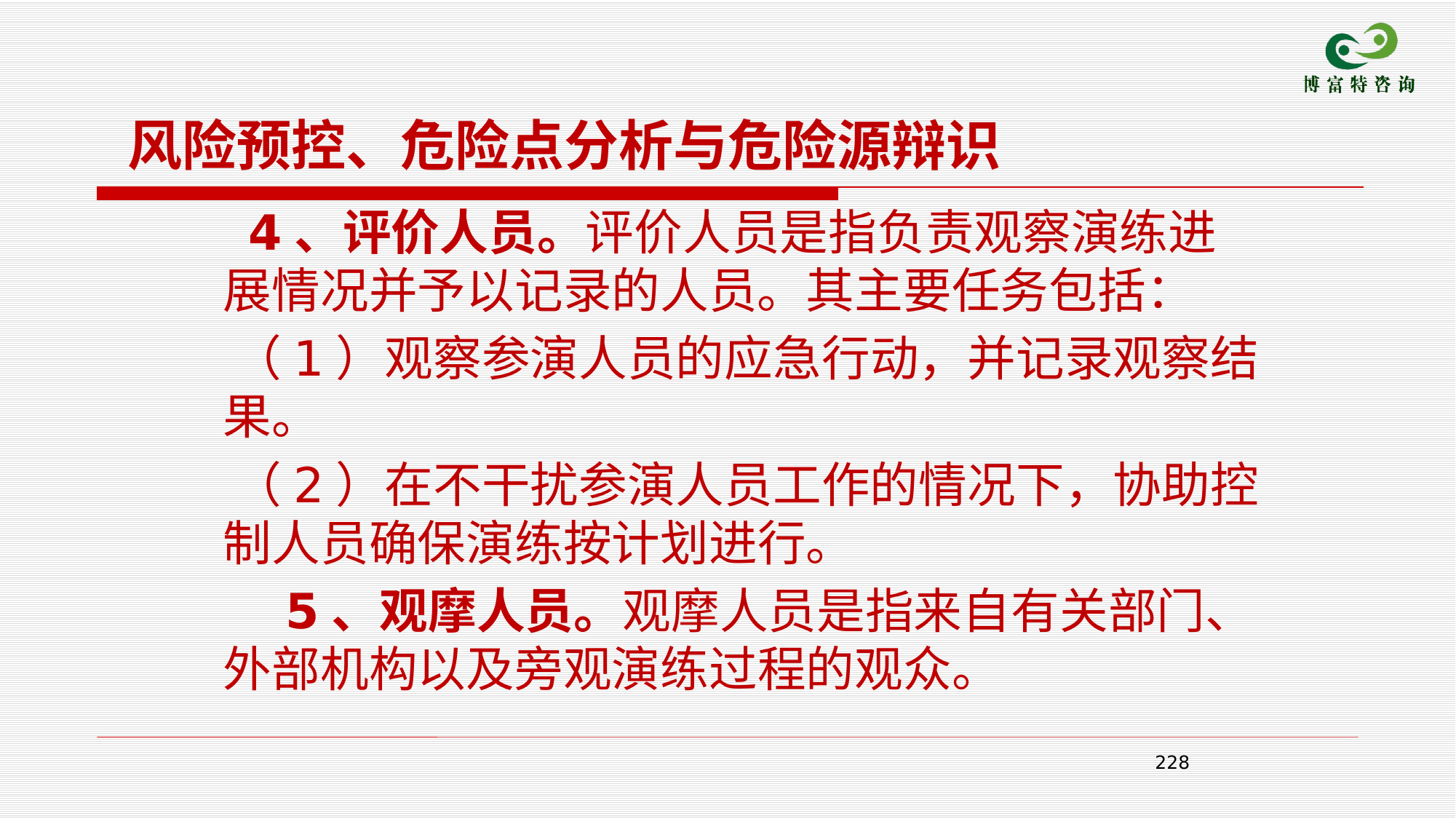

风险预控、危险点分析与危险源辩识
       4、评价人员。评价人员是指负责观察演练进展情况并予以记录的人员。其主要任务包括：
     （1）观察参演人员的应急行动，并记录观察结果。
     （2）在不干扰参演人员工作的情况下，协助控制人员确保演练按计划进行。
       5、观摩人员。观摩人员是指来自有关部门、外部机构以及旁观演练过程的观众。

228